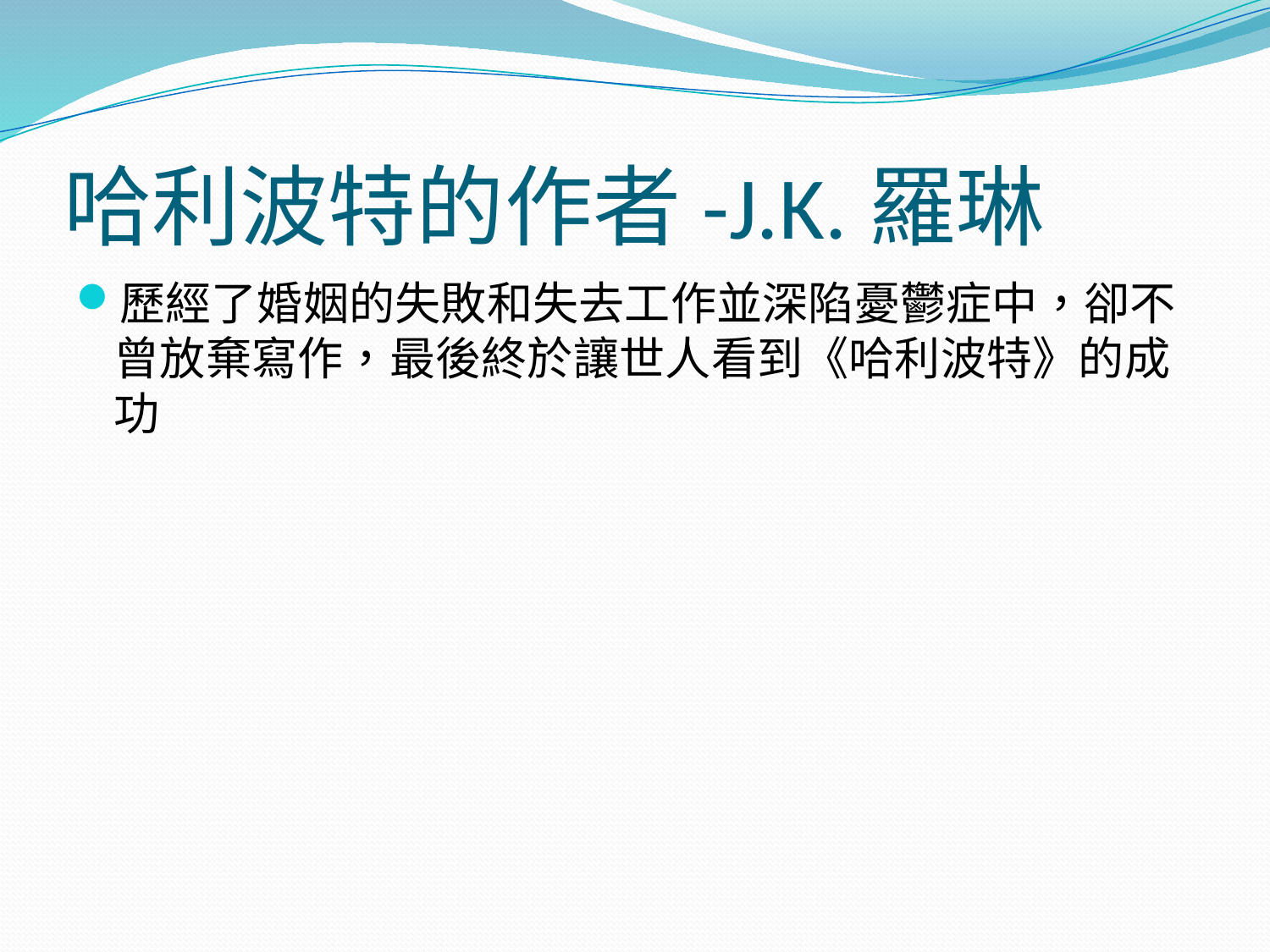

# 哈利波特的作者-J.K.羅琳
歷經了婚姻的失敗和失去工作並深陷憂鬱症中，卻不曾放棄寫作，最後終於讓世人看到《哈利波特》的成功